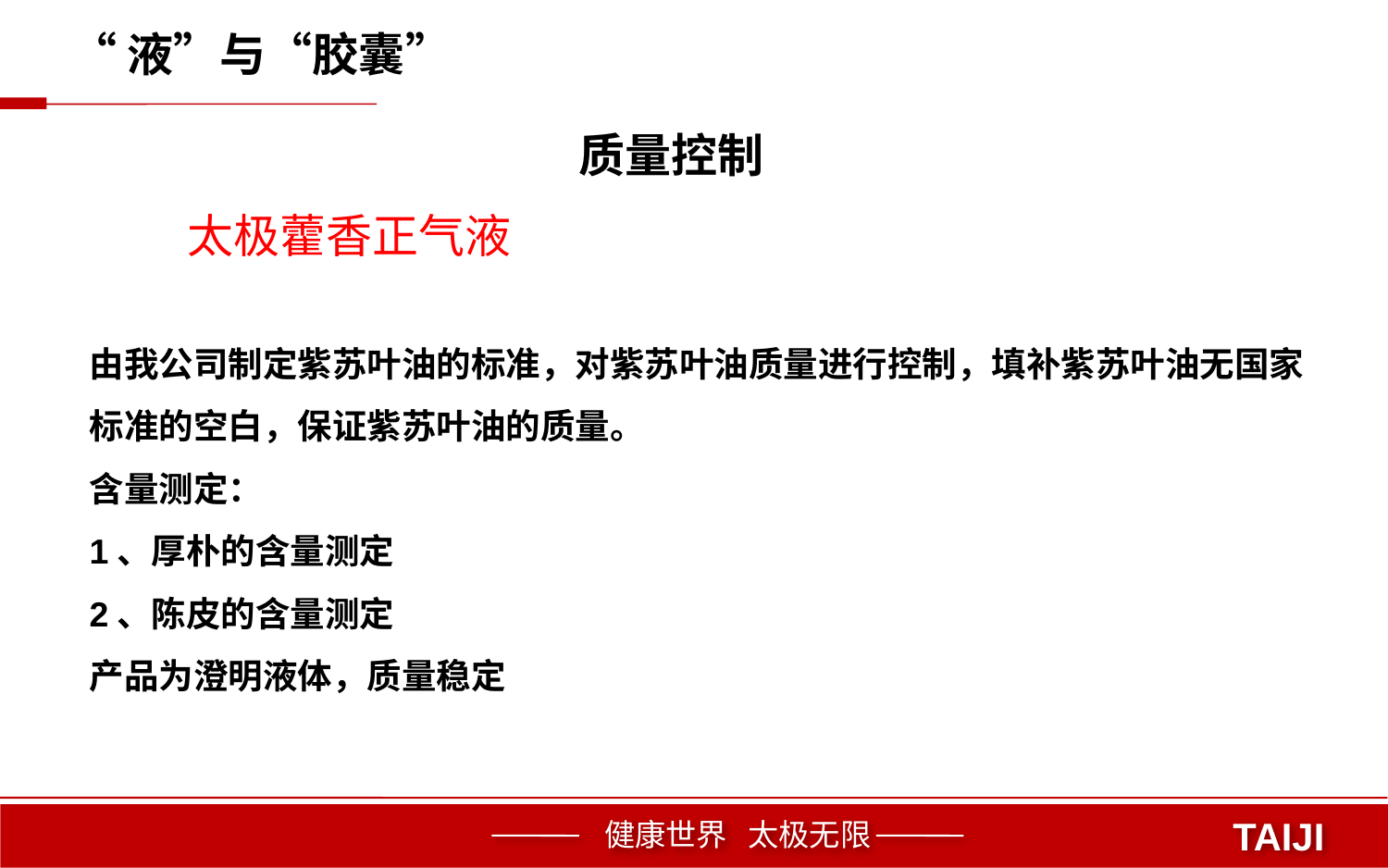

“液”与“胶囊”
质量控制
太极藿香正气液
由我公司制定紫苏叶油的标准，对紫苏叶油质量进行控制，填补紫苏叶油无国家标准的空白，保证紫苏叶油的质量。
含量测定：
1、厚朴的含量测定
2、陈皮的含量测定
产品为澄明液体，质量稳定